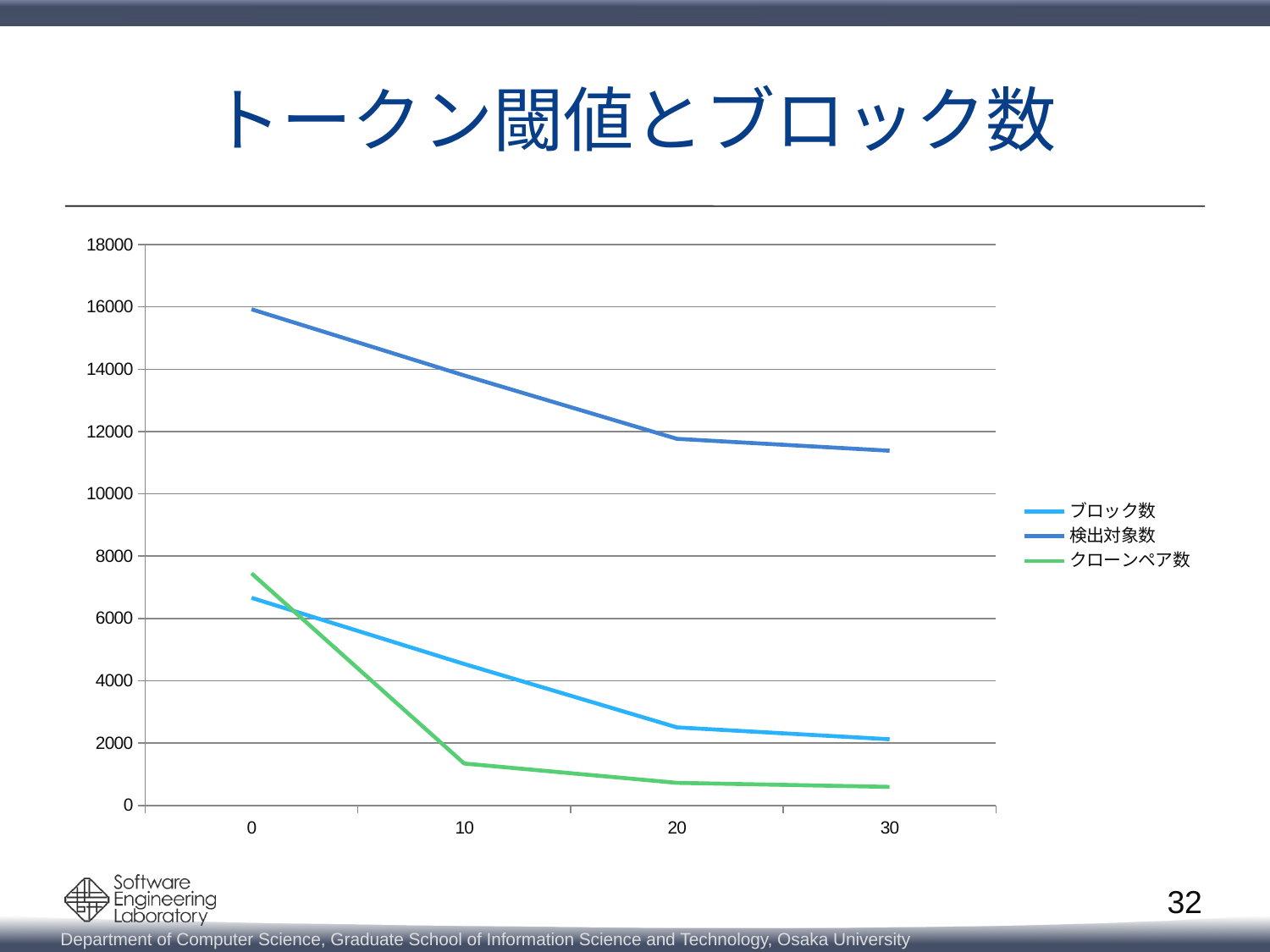

# トークン閾値とブロック数

### Chart

| Category | ブロック数 | 検出対象数 | クローンペア数 |
|---|---|---|---|
| 0 | 6661.0 | 15924.0 | 7448.0 |
| 10 | 4538.0 | 13801.0 | 1343.0 |
| 20 | 2504.0 | 11767.0 | 724.0 |
| 30 | 2122.0 | 11385.0 | 594.0 |
32